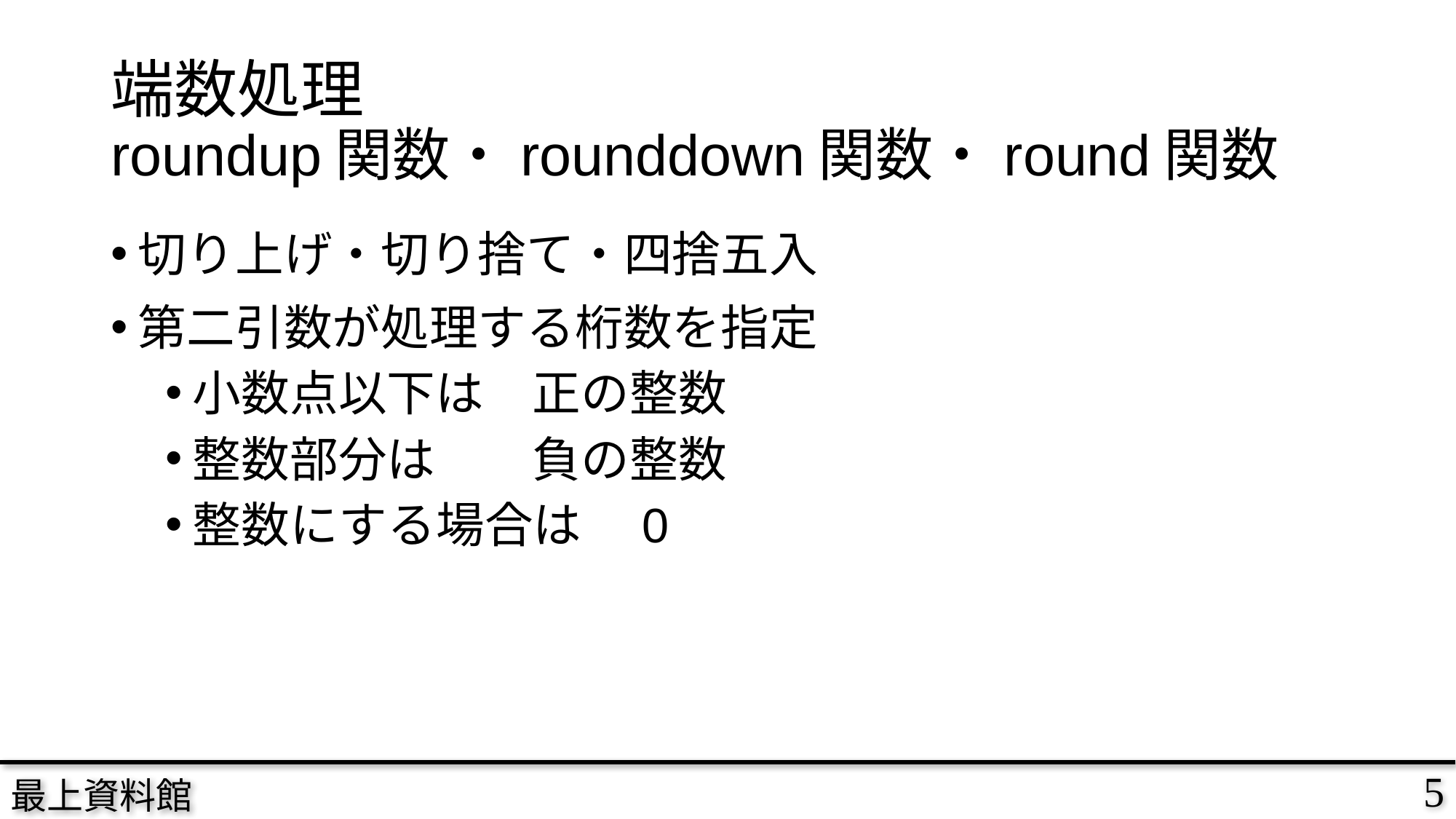

# 端数処理 roundup関数・rounddown関数・round関数
切り上げ・切り捨て・四捨五入
第二引数が処理する桁数を指定
小数点以下は　正の整数
整数部分は　　負の整数
整数にする場合は　0